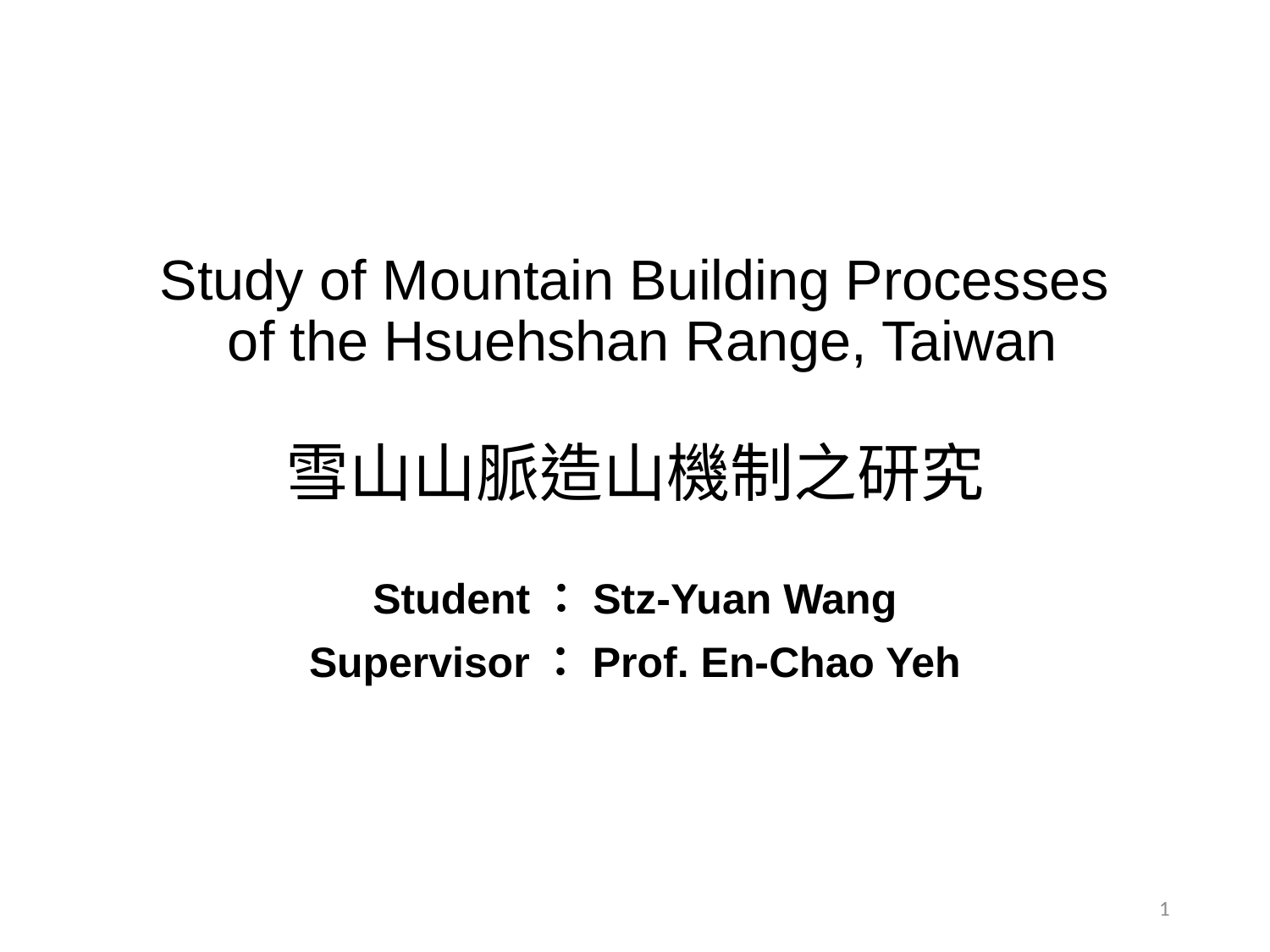

# Study of Mountain Building Processes of the Hsuehshan Range, Taiwan 雪山山脈造山機制之研究
Student：Stz-Yuan Wang
Supervisor：Prof. En-Chao Yeh
1